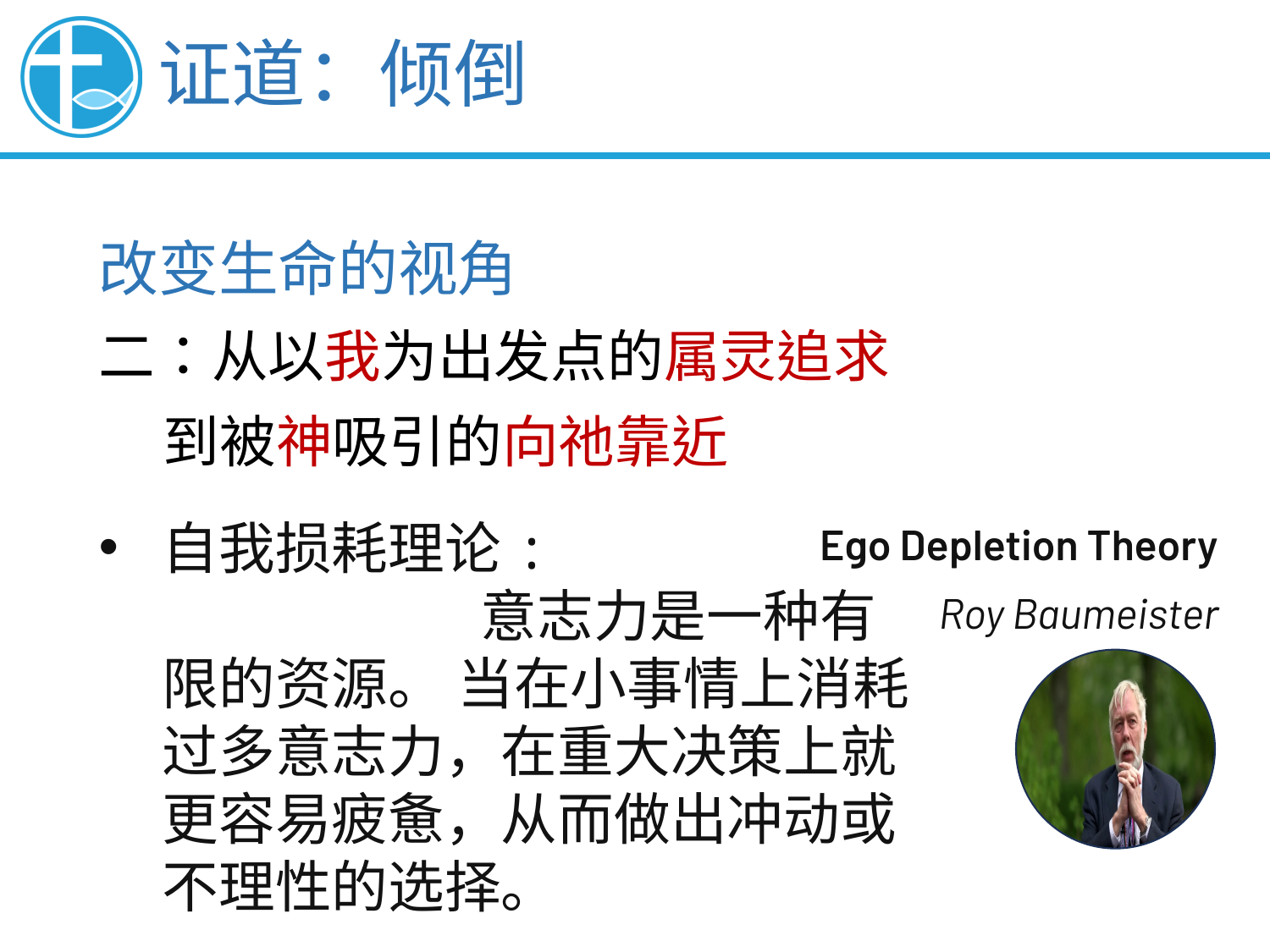

证道：倾倒
改变生命的视角
二：从以我为出发点的属灵追求
    到被神吸引的向祂靠近
自我损耗理论:                    意志力是一种有限的资源。 当在小事情上消耗过多意志力，在重大决策上就更容易疲惫，从而做出冲动或不理性的选择。
Ego Depletion Theory
Roy Baumeister